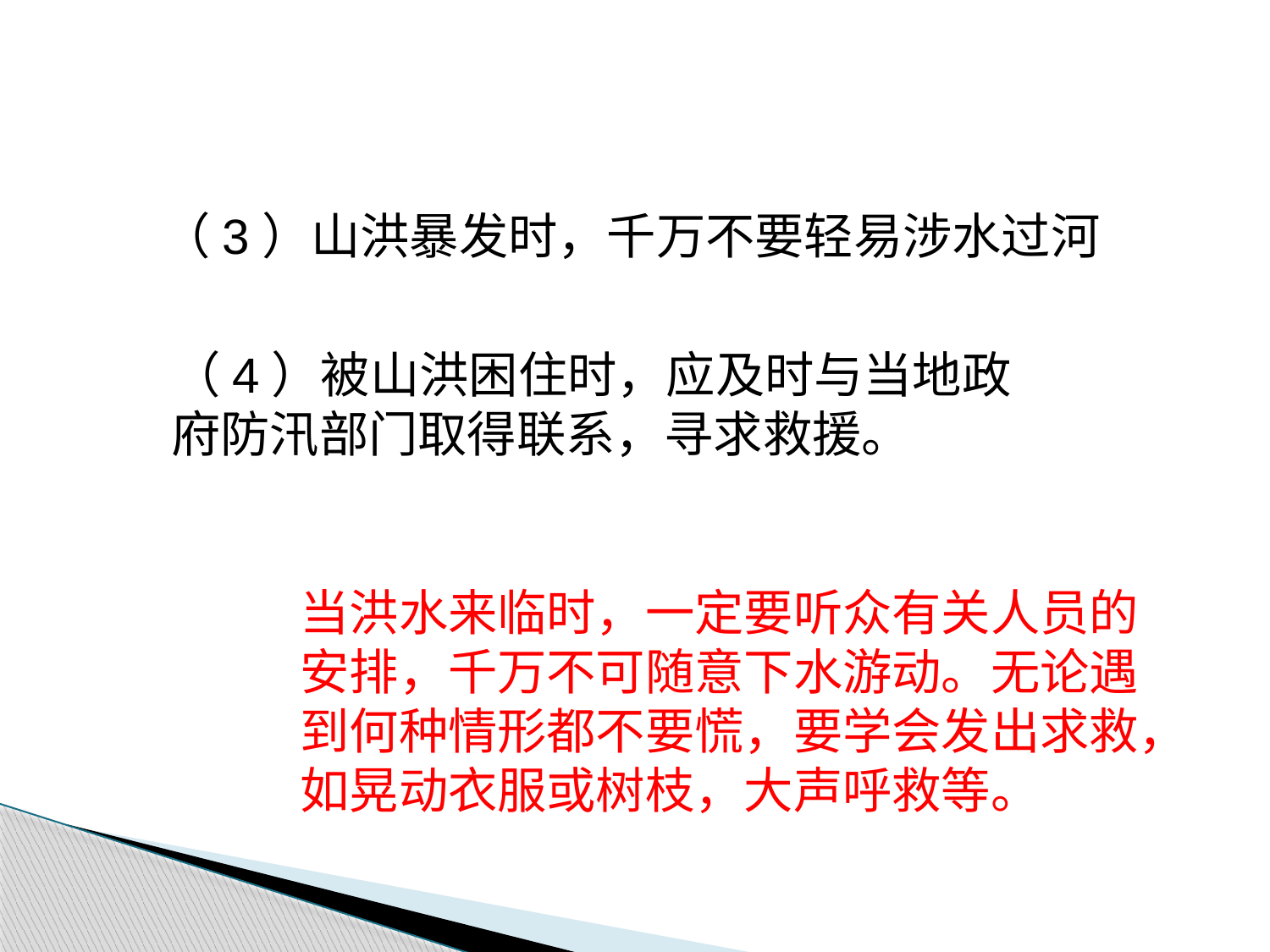

（3）山洪暴发时，千万不要轻易涉水过河
（4）被山洪困住时，应及时与当地政府防汛部门取得联系，寻求救援。
当洪水来临时，一定要听众有关人员的安排，千万不可随意下水游动。无论遇到何种情形都不要慌，要学会发出求救，如晃动衣服或树枝，大声呼救等。